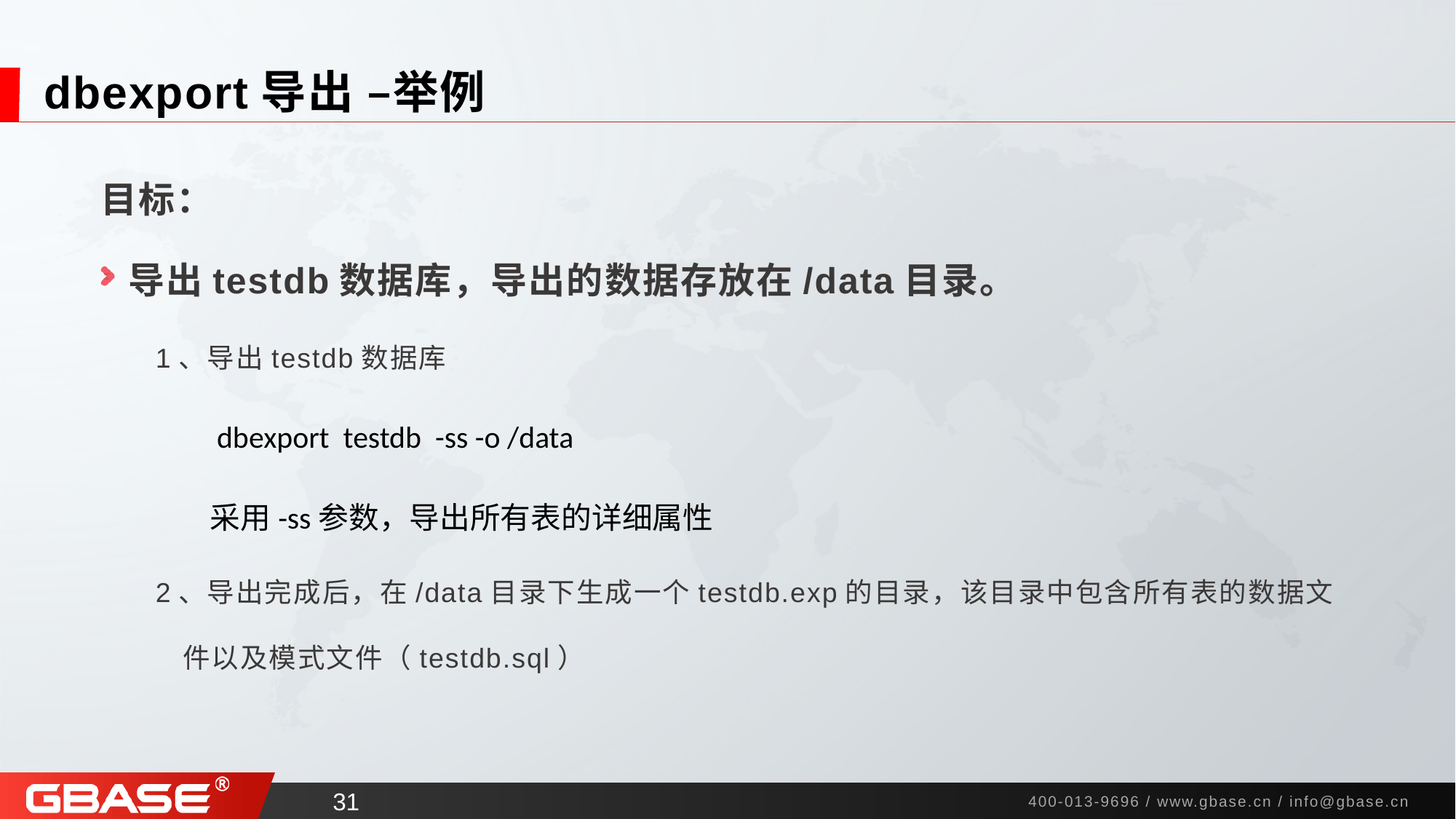

# dbexport导出 –举例
目标：
导出testdb数据库，导出的数据存放在/data目录。
1、导出testdb数据库
 dbexport  testdb  -ss -o /data
采用-ss参数，导出所有表的详细属性
2、导出完成后，在/data目录下生成一个testdb.exp的目录，该目录中包含所有表的数据文件以及模式文件（testdb.sql）